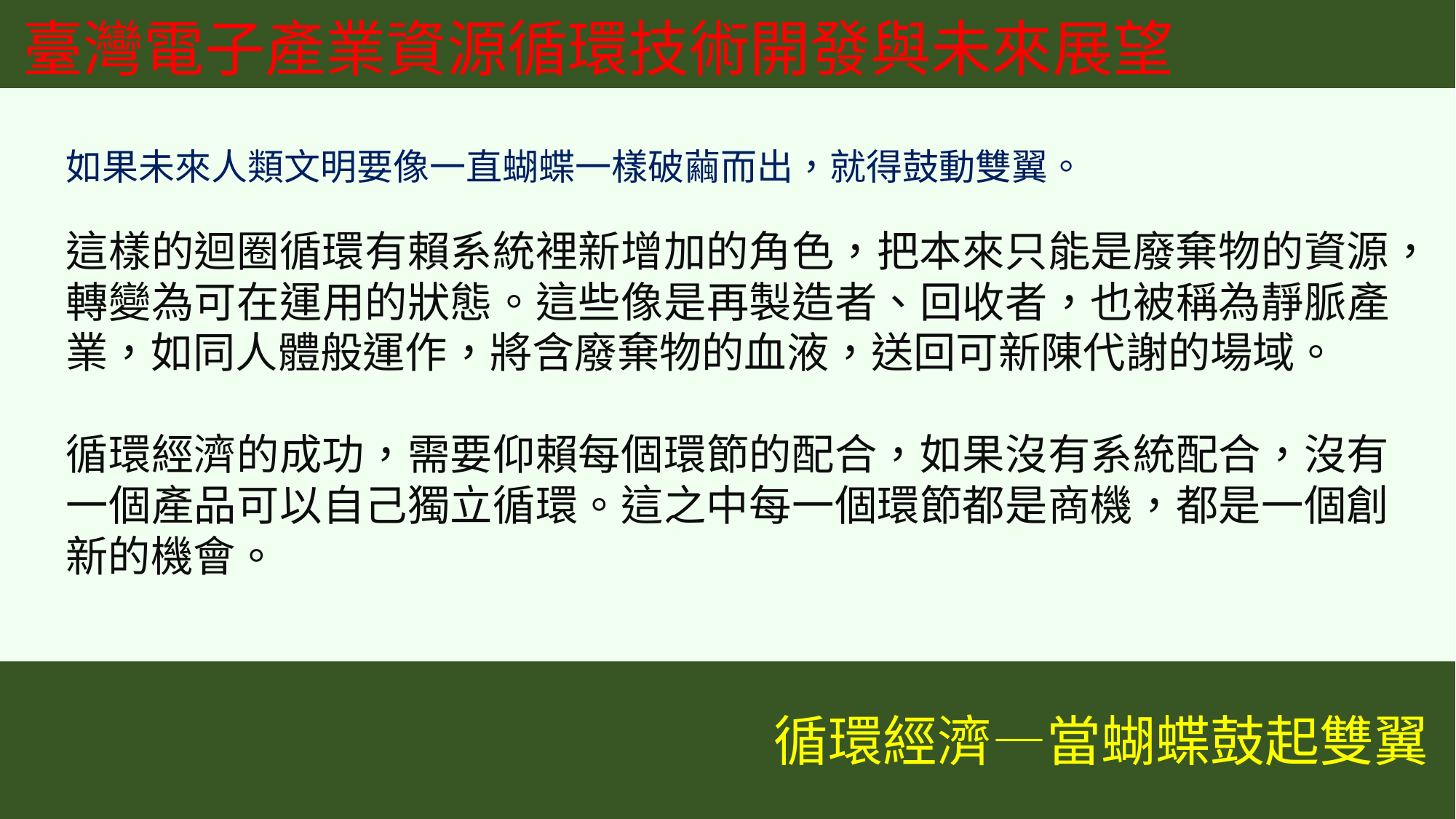

臺灣電子產業資源循環技術開發與未來展望
如果未來人類文明要像一直蝴蝶一樣破繭而出，就得鼓動雙翼。

這樣的迴圈循環有賴系統裡新增加的角色，把本來只能是廢棄物的資源，轉變為可在運用的狀態。這些像是再製造者、回收者，也被稱為靜脈產業，如同人體般運作，將含廢棄物的血液，送回可新陳代謝的場域。

循環經濟的成功，需要仰賴每個環節的配合，如果沒有系統配合，沒有一個產品可以自己獨立循環。這之中每一個環節都是商機，都是一個創新的機會。
循環經濟—當蝴蝶鼓起雙翼